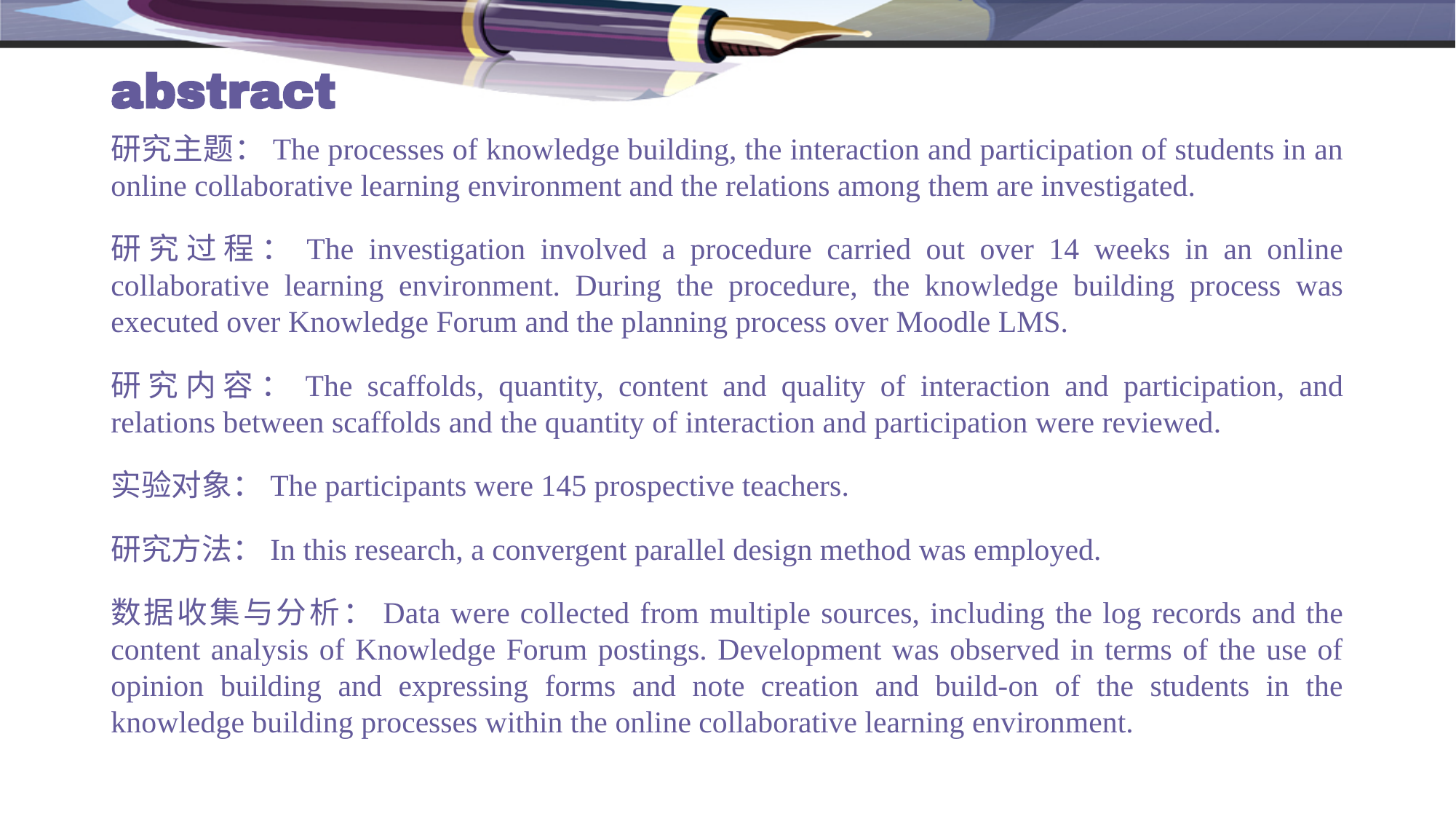

# abstract
研究主题：The processes of knowledge building, the interaction and participation of students in an online collaborative learning environment and the relations among them are investigated.
研究过程：The investigation involved a procedure carried out over 14 weeks in an online collaborative learning environment. During the procedure, the knowledge building process was executed over Knowledge Forum and the planning process over Moodle LMS.
研究内容：The scaffolds, quantity, content and quality of interaction and participation, and relations between scaffolds and the quantity of interaction and participation were reviewed.
实验对象：The participants were 145 prospective teachers.
研究方法：In this research, a convergent parallel design method was employed.
数据收集与分析：Data were collected from multiple sources, including the log records and the content analysis of Knowledge Forum postings. Development was observed in terms of the use of opinion building and expressing forms and note creation and build-on of the students in the knowledge building processes within the online collaborative learning environment.